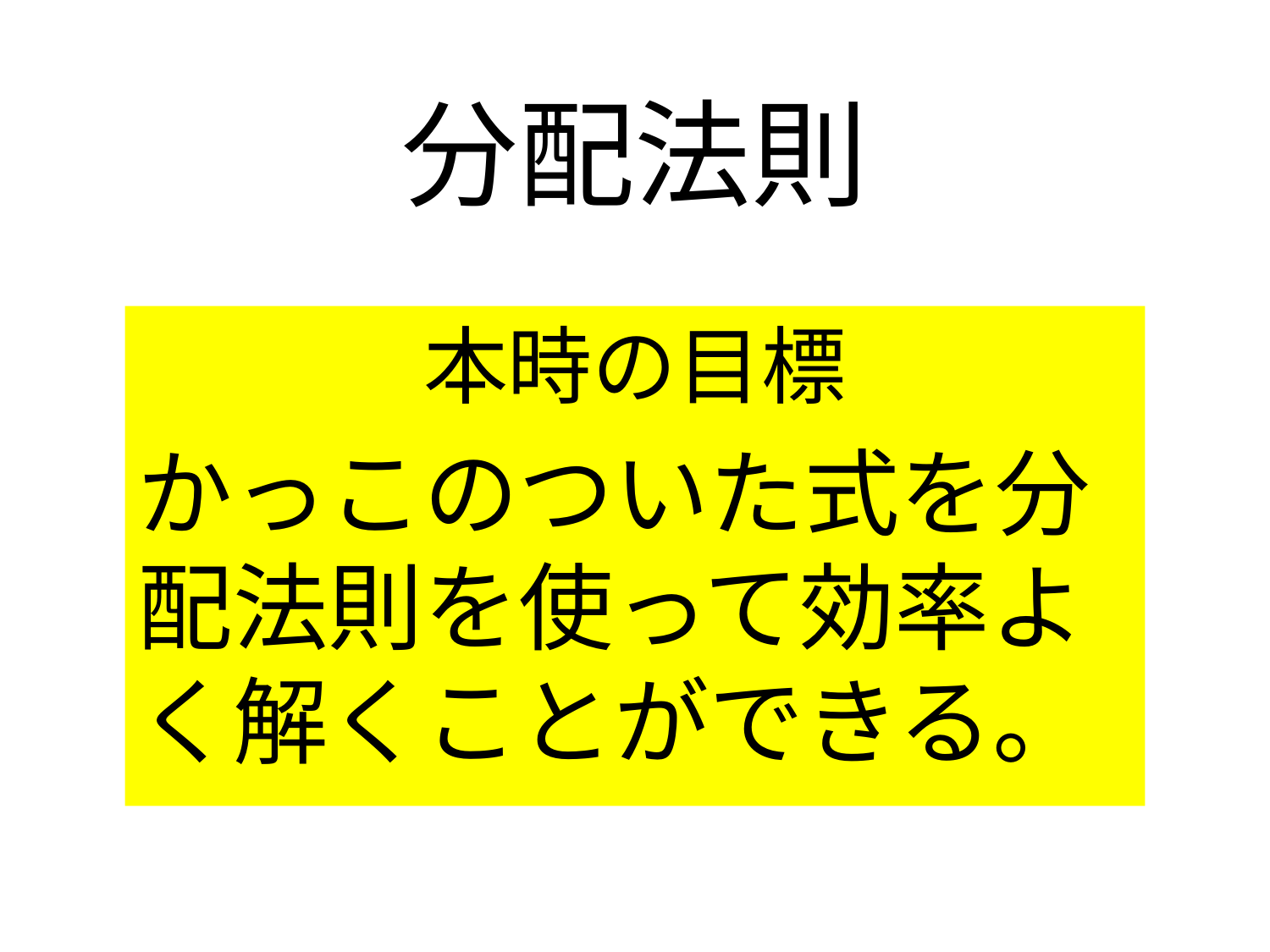

# 分配法則
本時の目標
かっこのついた式を分配法則を使って効率よく解くことができる。